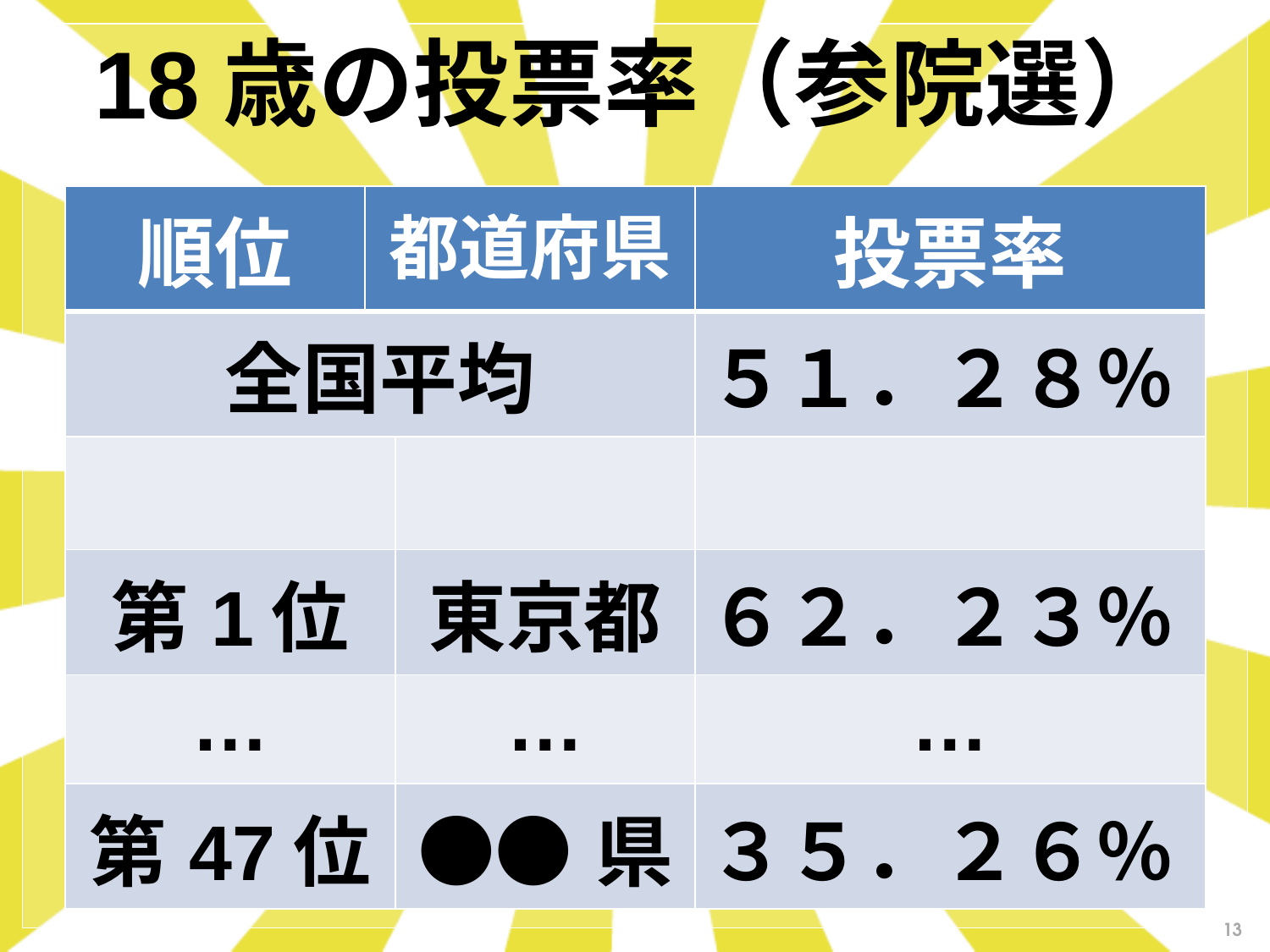

18歳の投票率（参院選）
| 順位 | 都道府県 |  | 投票率 |
| --- | --- | --- | --- |
| 全国平均 |  |  | ５１．２８％ |
|  |  |  |  |
| 第1位 |  | 東京都 | ６２．２３％ |
| … |  | … | … |
| 第47位 |  | ●●県 | ３５．２６％ |
13